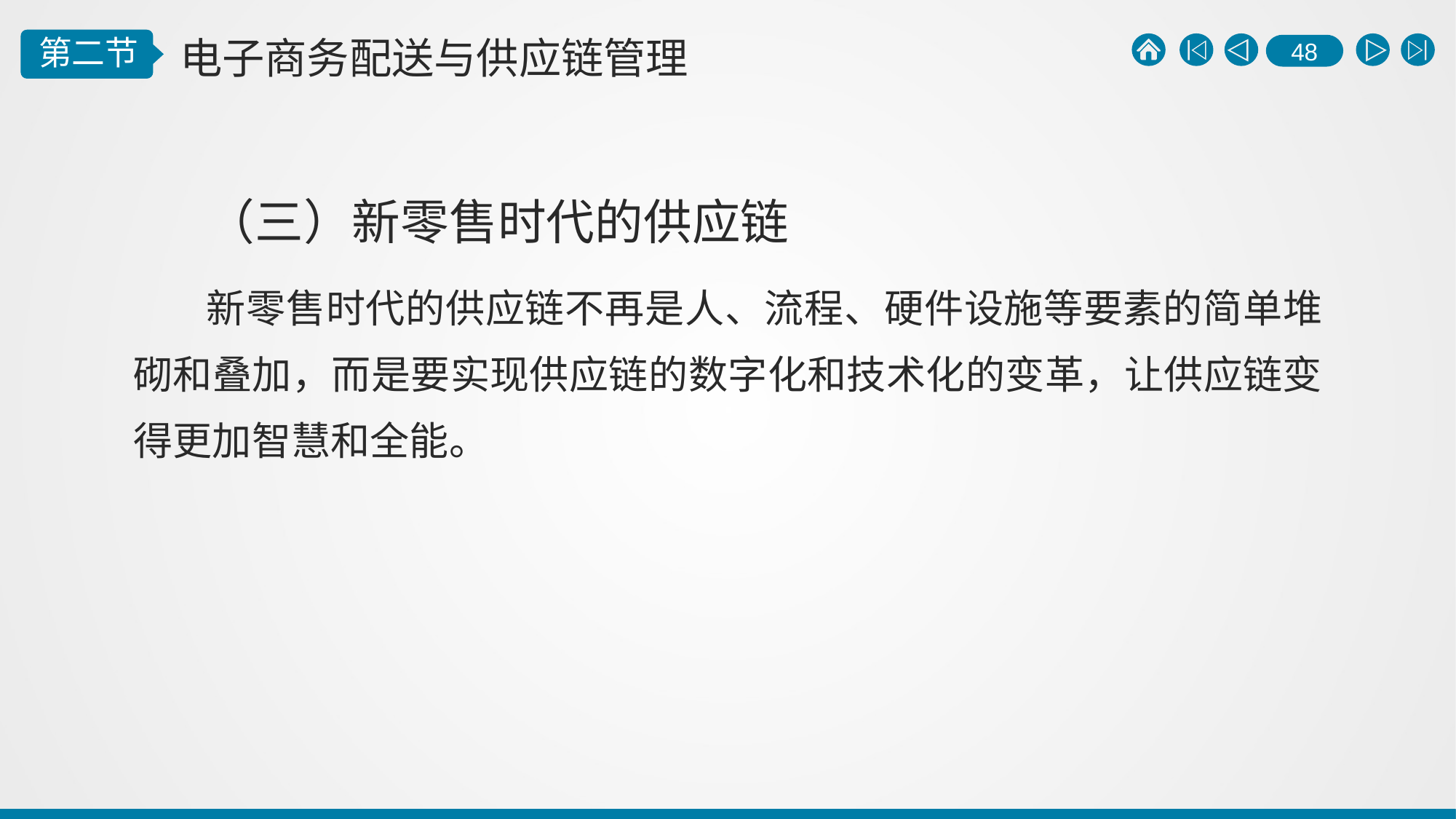

（三）新零售时代的供应链
新零售时代的供应链不再是人、流程、硬件设施等要素的简单堆砌和叠加，而是要实现供应链的数字化和技术化的变革，让供应链变得更加智慧和全能。